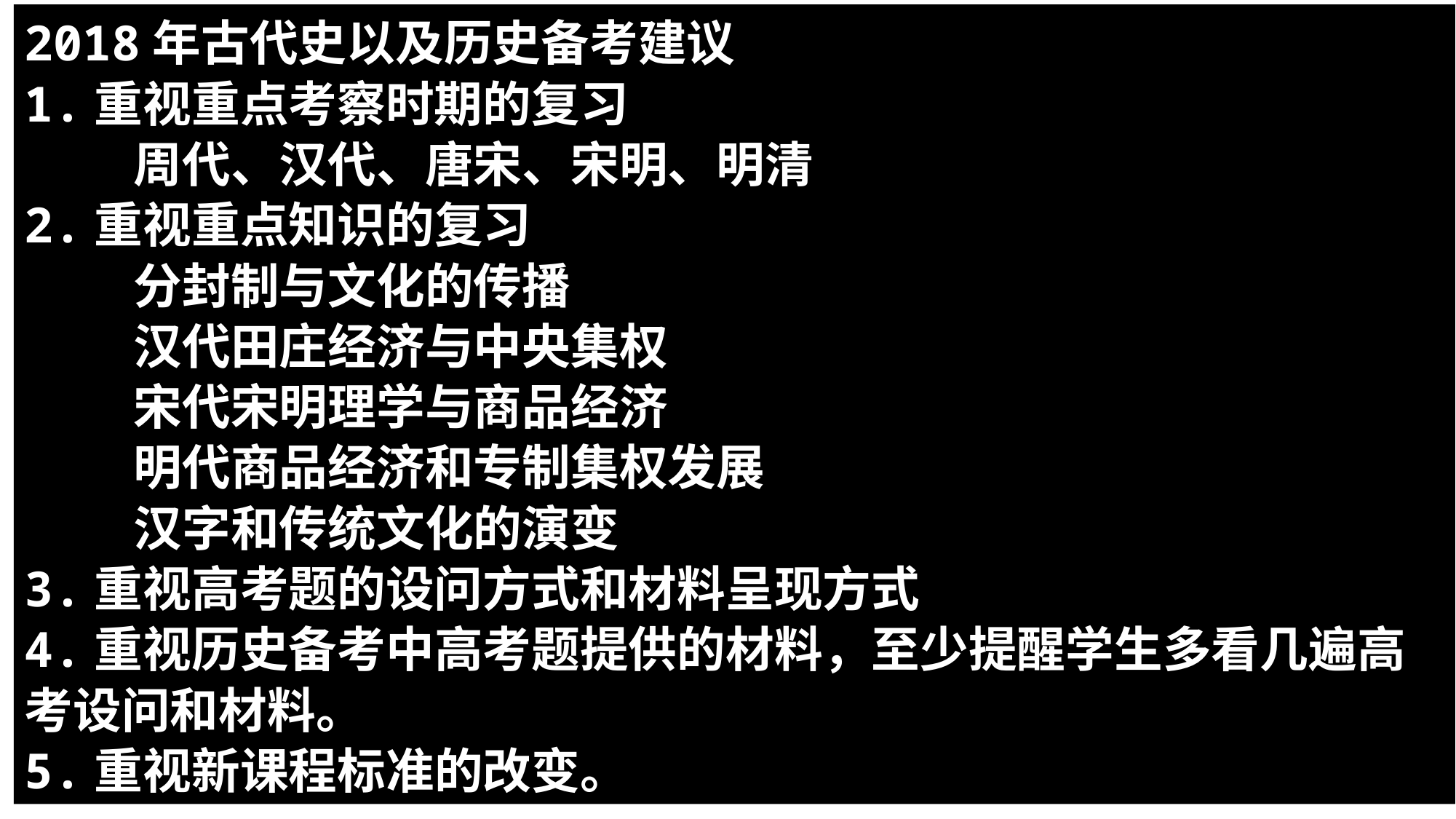

# 2018年古代史以及历史备考建议 1.重视重点考察时期的复习 周代、汉代、唐宋、宋明、明清 2.重视重点知识的复习 分封制与文化的传播 汉代田庄经济与中央集权 宋代宋明理学与商品经济 明代商品经济和专制集权发展 汉字和传统文化的演变 3.重视高考题的设问方式和材料呈现方式 4.重视历史备考中高考题提供的材料，至少提醒学生多看几遍高考设问和材料。 5.重视新课程标准的改变。